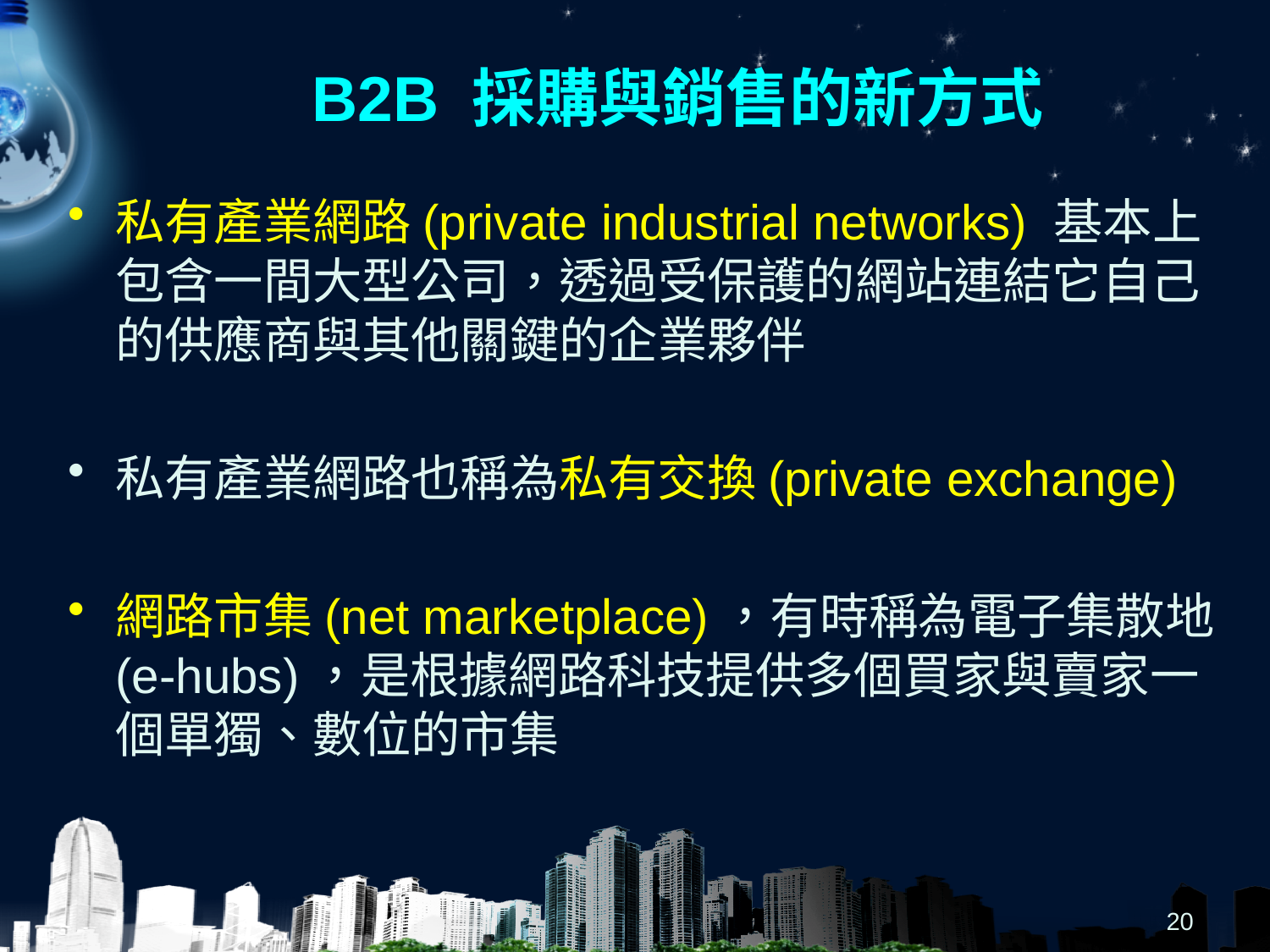

# B2B 採購與銷售的新方式
私有產業網路(private industrial networks) 基本上包含一間大型公司，透過受保護的網站連結它自己的供應商與其他關鍵的企業夥伴

私有產業網路也稱為私有交換(private exchange)

網路市集(net marketplace)，有時稱為電子集散地(e-hubs)，是根據網路科技提供多個買家與賣家一個單獨、數位的市集
20